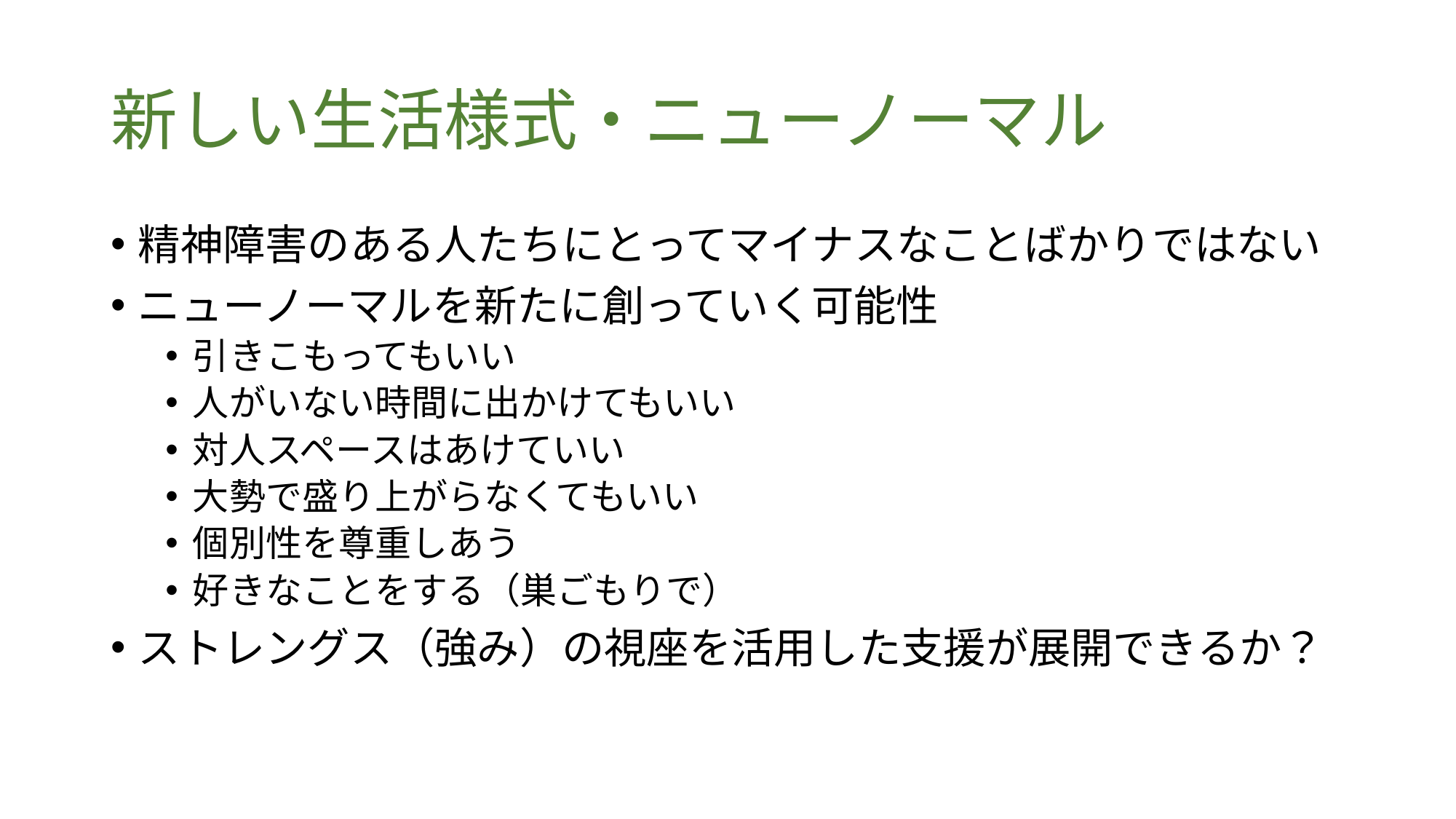

# 新しい生活様式・ニューノーマル
精神障害のある人たちにとってマイナスなことばかりではない
ニューノーマルを新たに創っていく可能性
引きこもってもいい
人がいない時間に出かけてもいい
対人スペースはあけていい
大勢で盛り上がらなくてもいい
個別性を尊重しあう
好きなことをする（巣ごもりで）
ストレングス（強み）の視座を活用した支援が展開できるか？